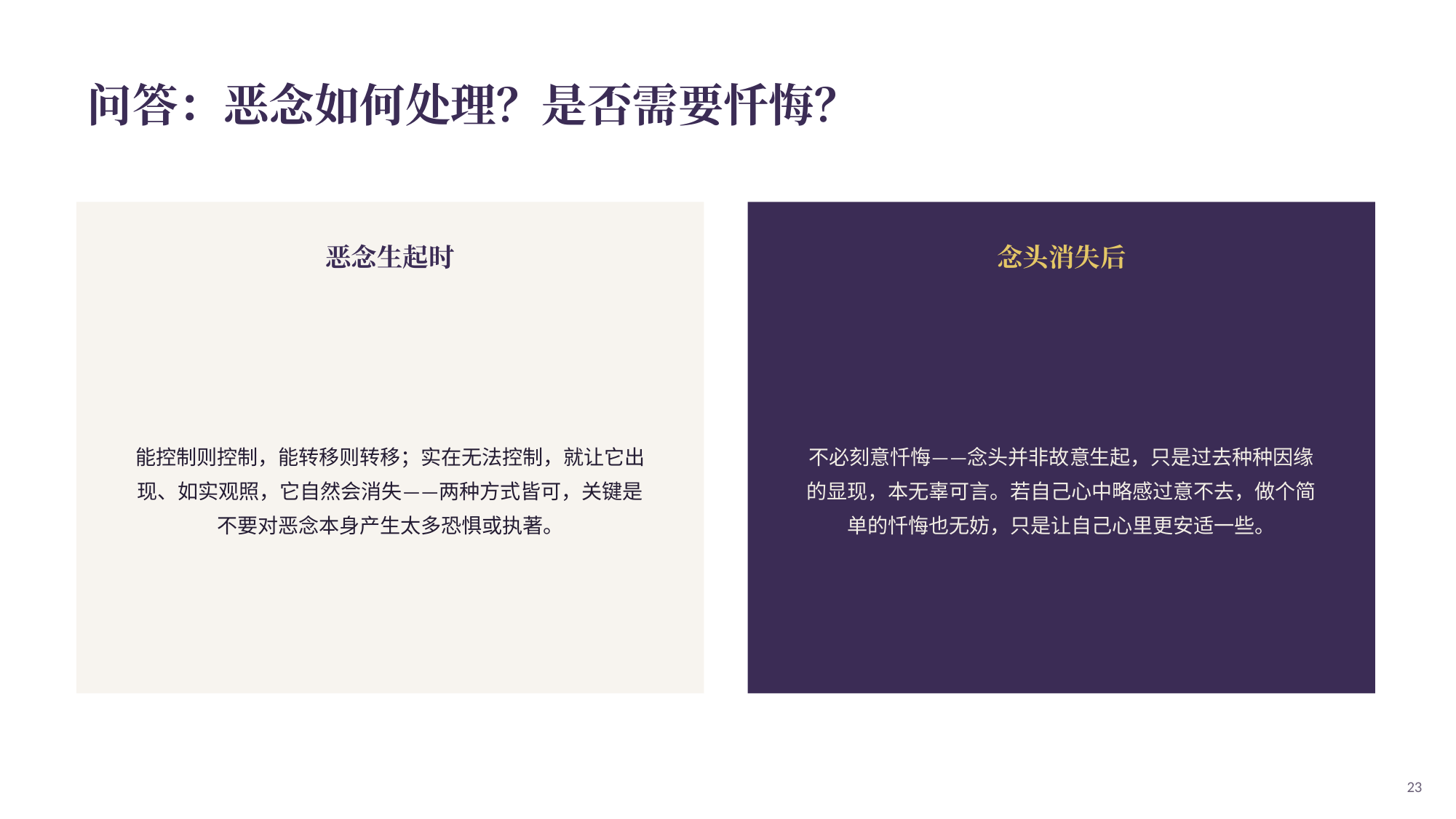

问答：恶念如何处理？是否需要忏悔？

恶念生起时
念头消失后
能控制则控制，能转移则转移；实在无法控制，就让它出现、如实观照，它自然会消失——两种方式皆可，关键是不要对恶念本身产生太多恐惧或执著。
不必刻意忏悔——念头并非故意生起，只是过去种种因缘的显现，本无辜可言。若自己心中略感过意不去，做个简单的忏悔也无妨，只是让自己心里更安适一些。
23